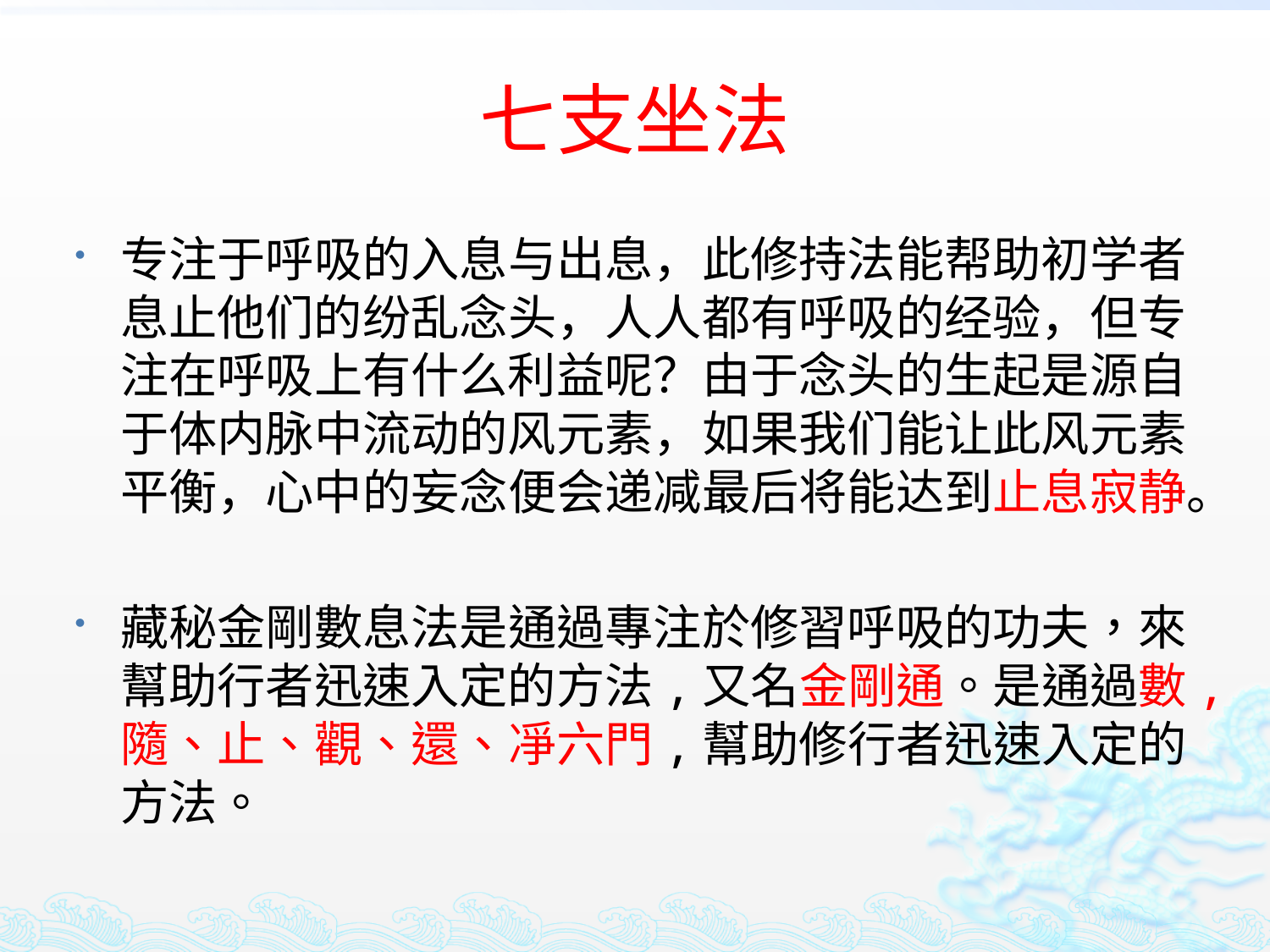

# 七支坐法
专注于呼吸的入息与出息，此修持法能帮助初学者息止他们的纷乱念头，人人都有呼吸的经验，但专注在呼吸上有什么利益呢？由于念头的生起是源自于体内脉中流动的风元素，如果我们能让此风元素平衡，心中的妄念便会递减最后将能达到止息寂静。

藏秘金剛數息法是通過專注於修習呼吸的功夫，來幫助行者迅速入定的方法,又名金剛通。是通過數,隨、止、觀、還、凈六門,幫助修行者迅速入定的方法。